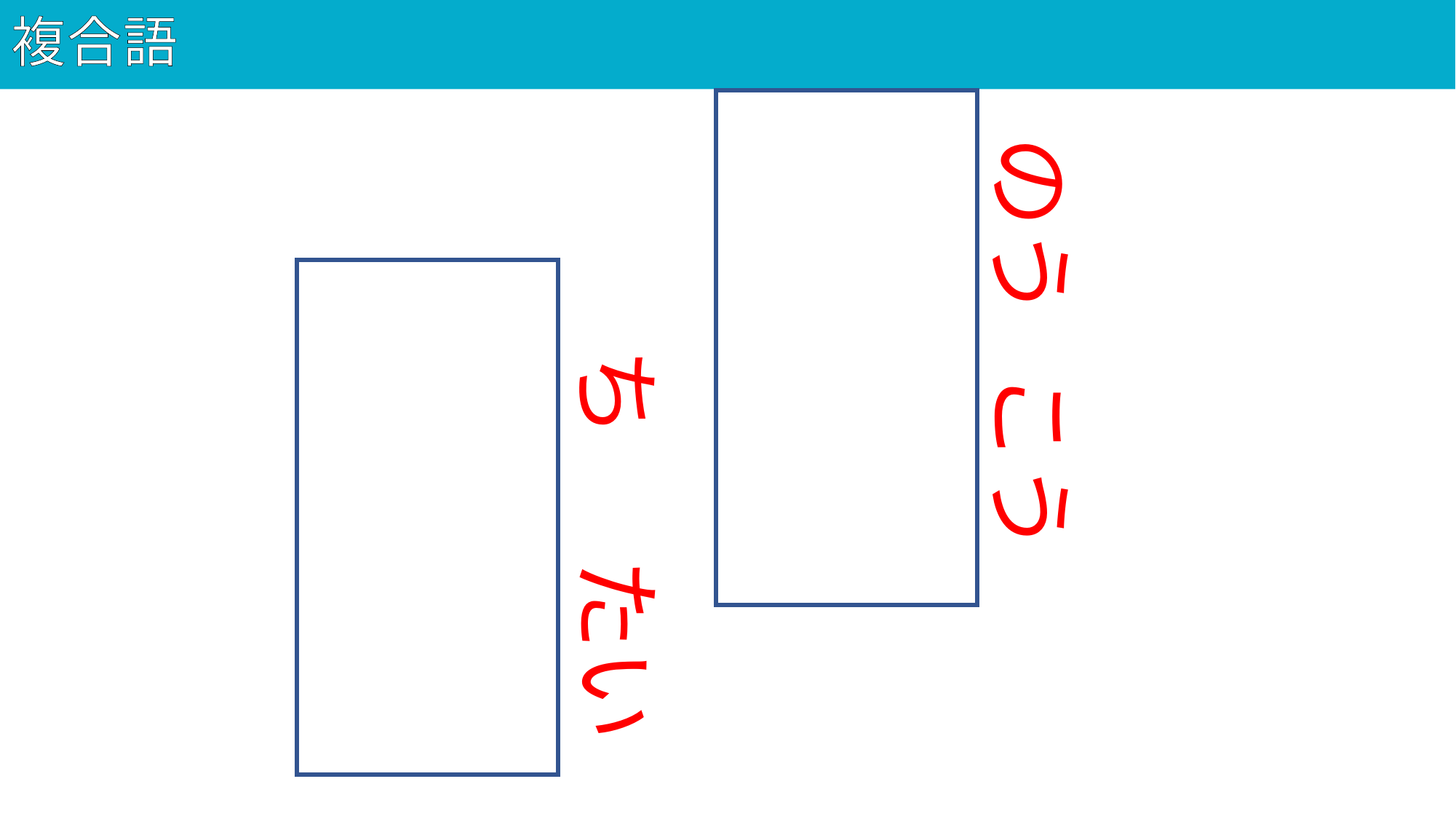

# 複合語
103
農耕

のう
地帯

ち
こう
たい